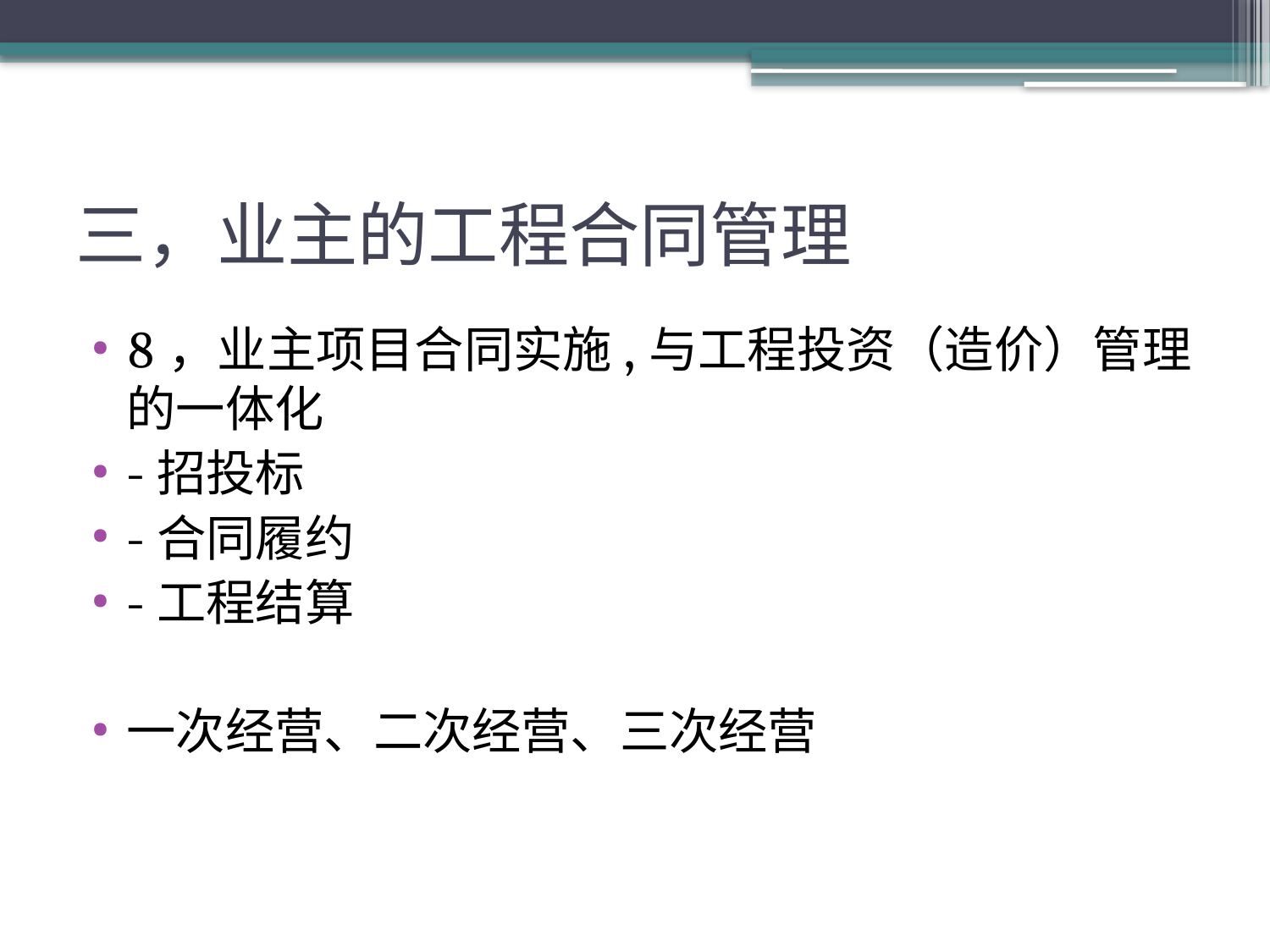

# 三，业主的工程合同管理
8，业主项目合同实施,与工程投资（造价）管理的一体化
-招投标
-合同履约
-工程结算

一次经营、二次经营、三次经营